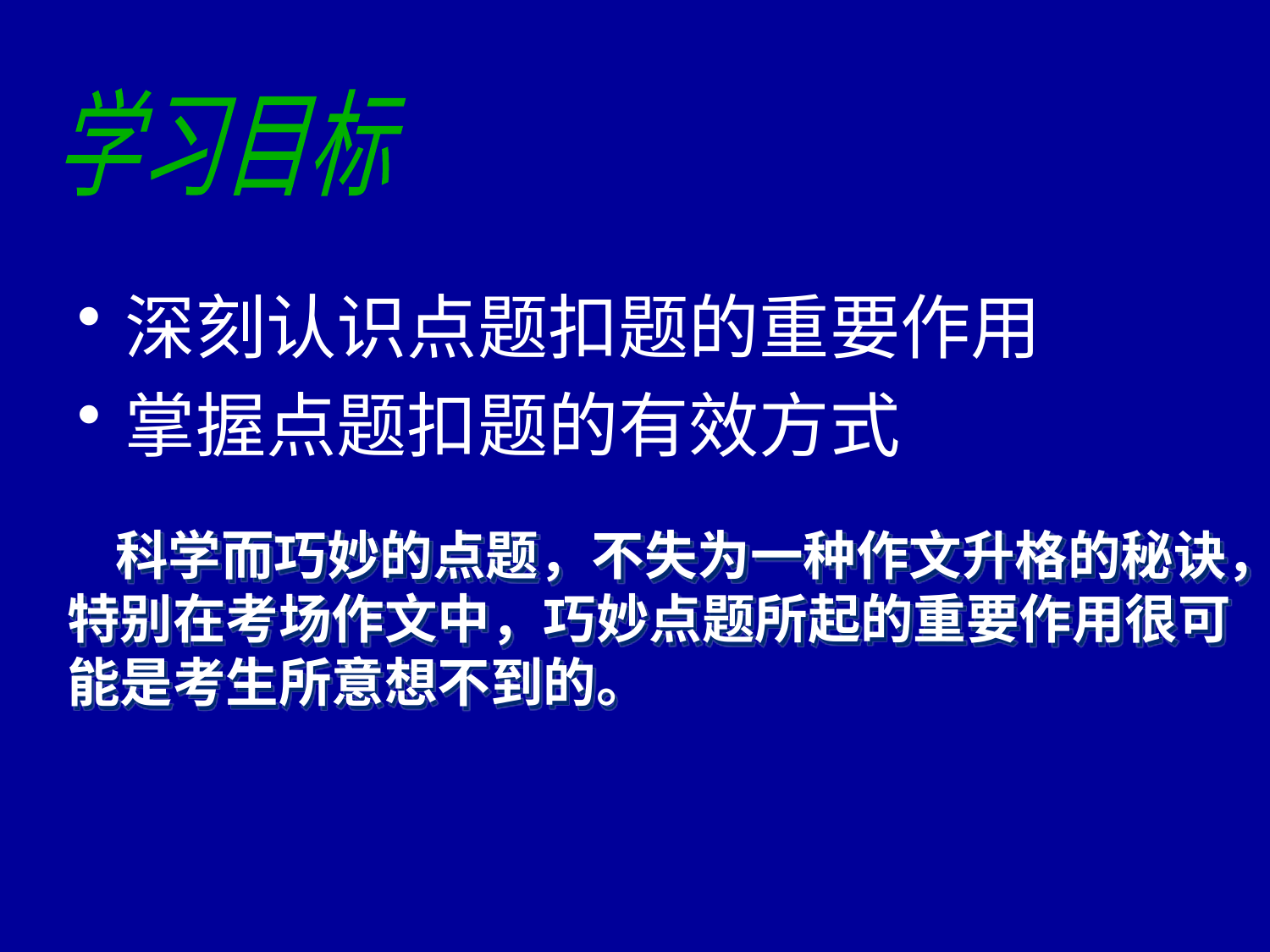

学习目标
深刻认识点题扣题的重要作用
掌握点题扣题的有效方式
   科学而巧妙的点题，不失为一种作文升格的秘诀，特别在考场作文中，巧妙点题所起的重要作用很可能是考生所意想不到的。